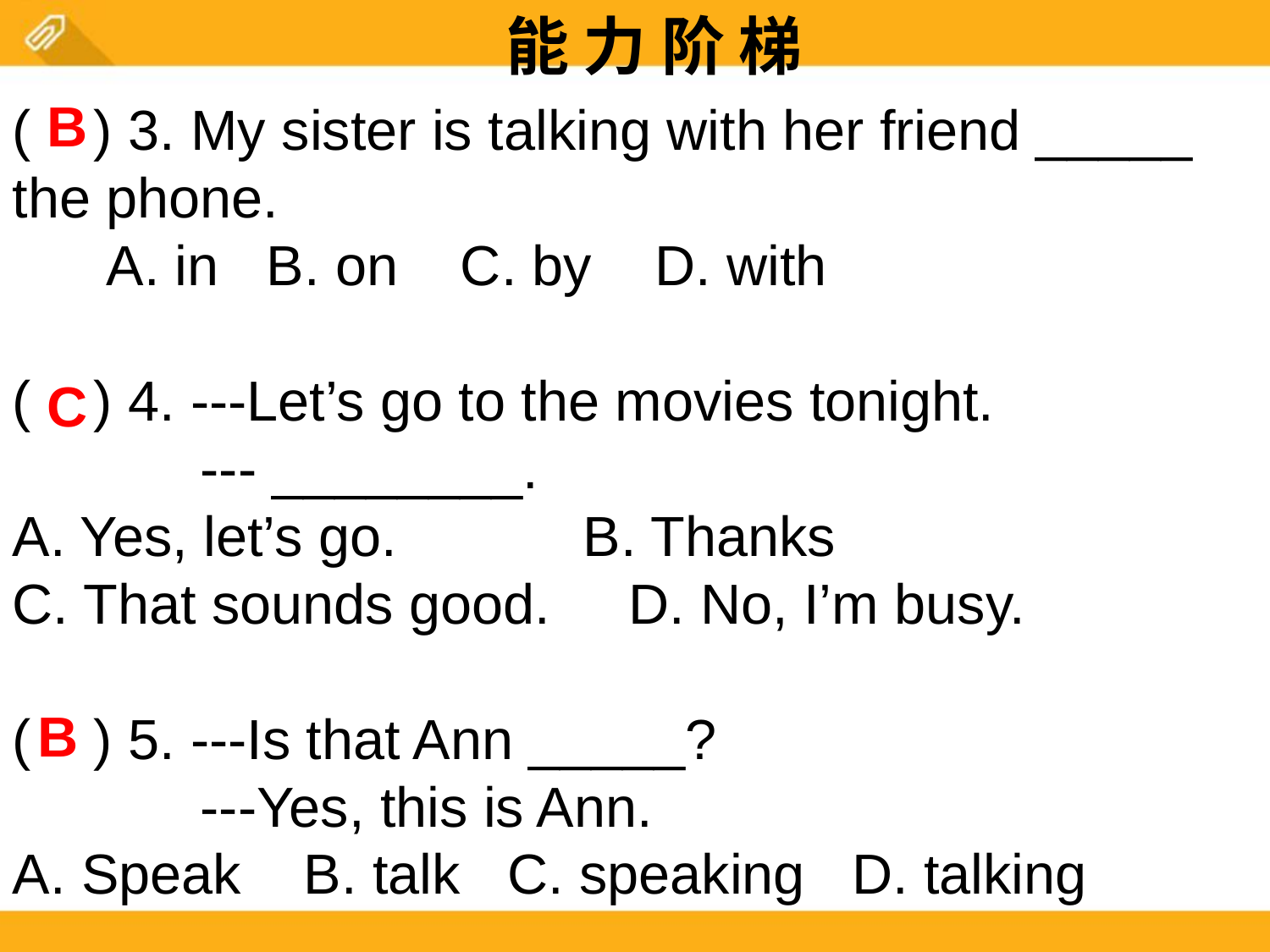

能 力 阶 梯
B
(    ) 3. My sister is talking with her friend _____ the phone.
      A. in	B. on    C. by    D. with

(    ) 4. ---Let’s go to the movies tonight.
            --- ________.
A. Yes, let’s go.	    B. Thanks
C. That sounds good.     D. No, I’m busy.

(    ) 5. ---Is that Ann _____?
            ---Yes, this is Ann.
A. Speak    B. talk   C. speaking   D. talking
C
B